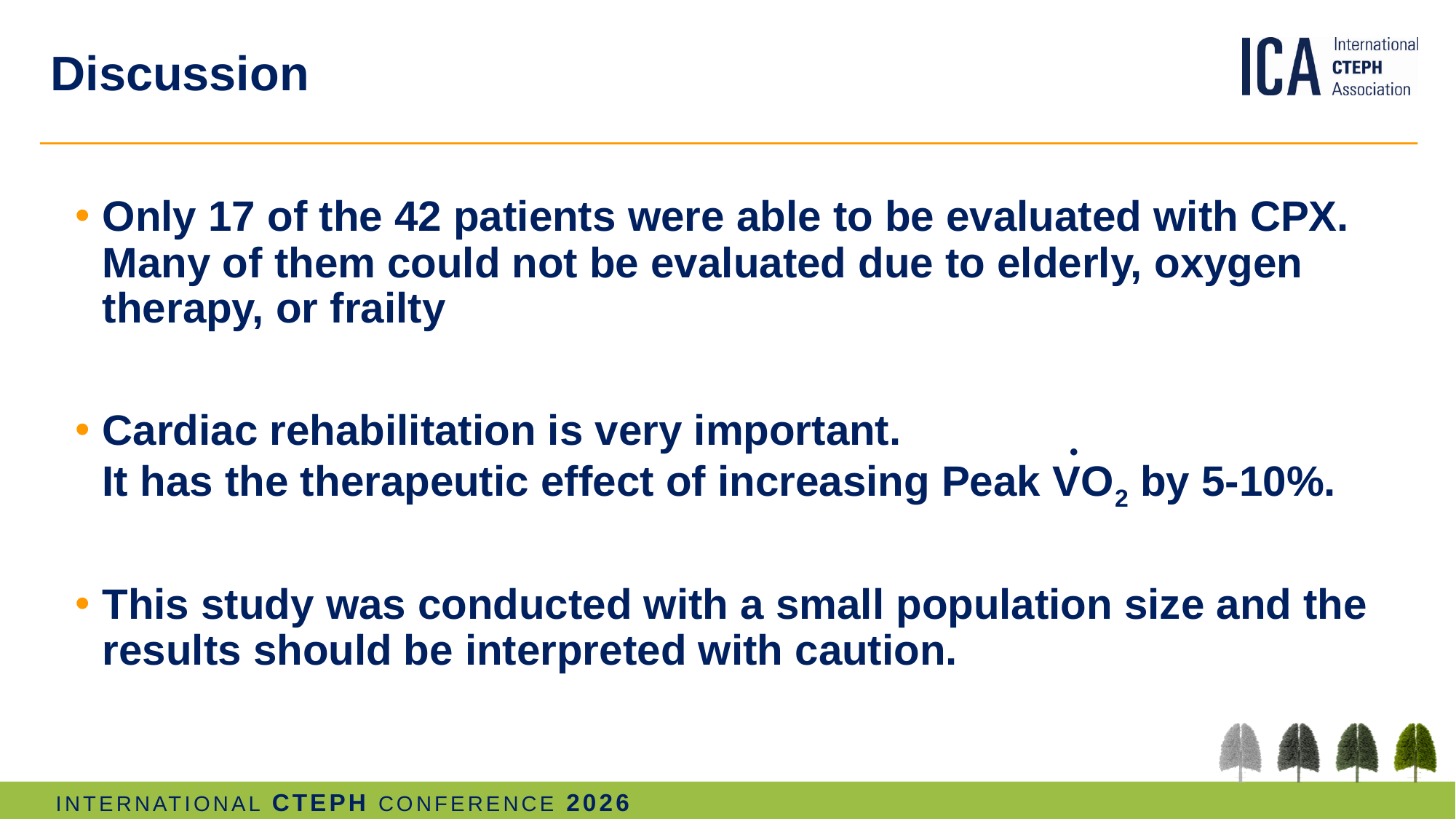

# Discussion
Only 17 of the 42 patients were able to be evaluated with CPX. Many of them could not be evaluated due to elderly, oxygen therapy, or frailty

Cardiac rehabilitation is very important.                                             It has the therapeutic effect of increasing Peak VO2 by 5-10%.

This study was conducted with a small population size and the results should be interpreted with caution.
・